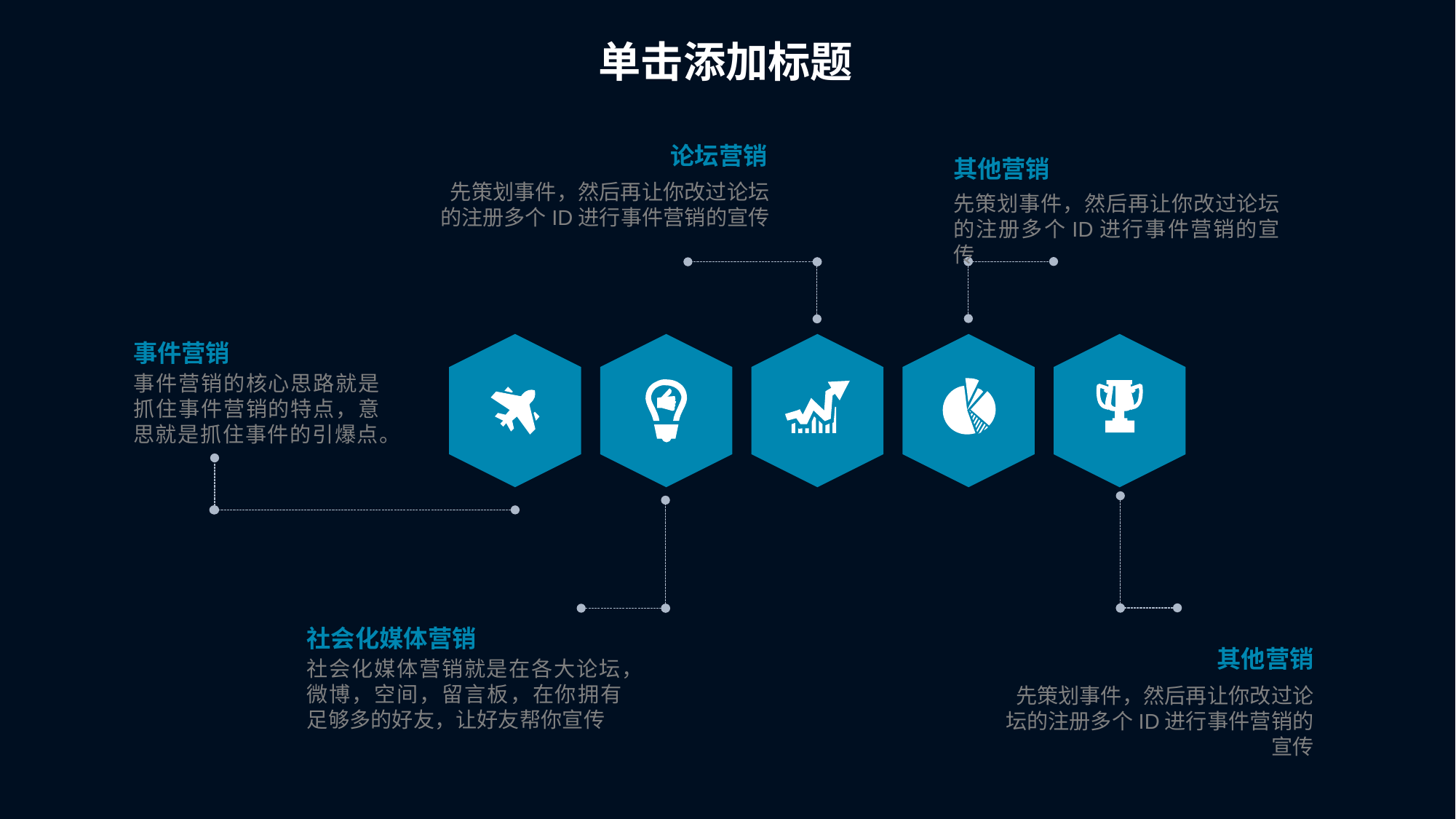

单击添加标题
论坛营销
其他营销
先策划事件，然后再让你改过论坛的注册多个ID进行事件营销的宣传
先策划事件，然后再让你改过论坛的注册多个ID进行事件营销的宣传
事件营销

事件营销的核心思路就是抓住事件营销的特点，意思就是抓住事件的引爆点。

社会化媒体营销
其他营销
社会化媒体营销就是在各大论坛，微博，空间，留言板，在你拥有足够多的好友，让好友帮你宣传
先策划事件，然后再让你改过论坛的注册多个ID进行事件营销的宣传